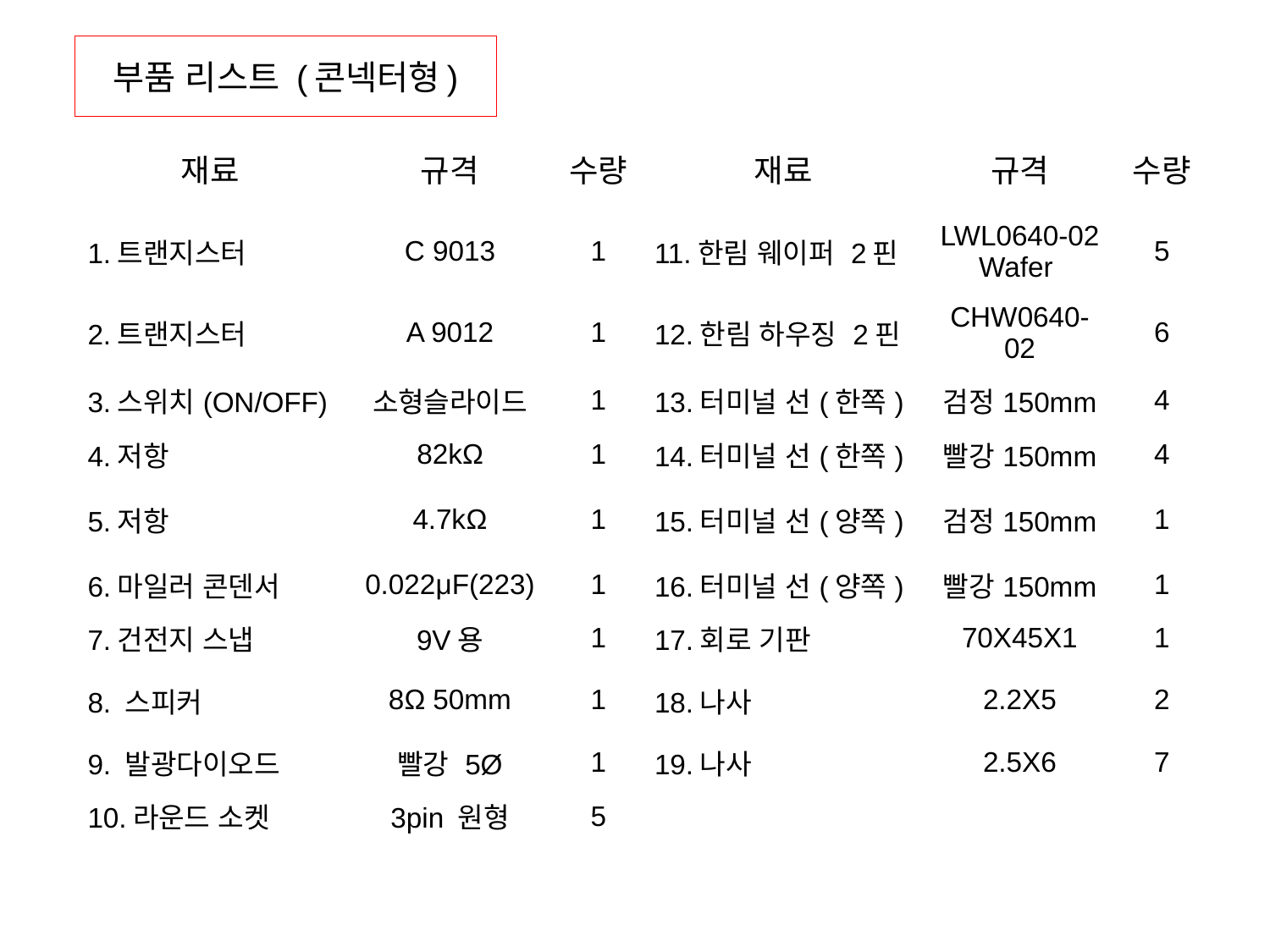

# 부품 리스트 (콘넥터형)
| 재료 | 규격 | 수량 | 재료 | 규격 | 수량 |
| --- | --- | --- | --- | --- | --- |
| 1.트랜지스터 | C 9013 | 1 | 11.한림 웨이퍼 2핀 | LWL0640-02 Wafer | 5 |
| 2.트랜지스터 | A 9012 | 1 | 12.한림 하우징 2핀 | CHW0640-02 | 6 |
| 3.스위치(ON/OFF) | 소형슬라이드 | 1 | 13.터미널 선(한쪽) | 검정150mm | 4 |
| 4.저항 | 82kΩ | 1 | 14.터미널 선(한쪽) | 빨강150mm | 4 |
| 5.저항 | 4.7kΩ | 1 | 15.터미널 선(양쪽) | 검정150mm | 1 |
| 6.마일러 콘덴서 | 0.022μF(223) | 1 | 16.터미널 선(양쪽) | 빨강150mm | 1 |
| 7.건전지 스냅 | 9V용 | 1 | 17.회로 기판 | 70X45X1 | 1 |
| 8. 스피커 | 8Ω 50mm | 1 | 18.나사 | 2.2X5 | 2 |
| 9. 발광다이오드 | 빨강 5Ø | 1 | 19.나사 | 2.5X6 | 7 |
| 10.라운드 소켓 | 3pin 원형 | 5 |  |  |  |